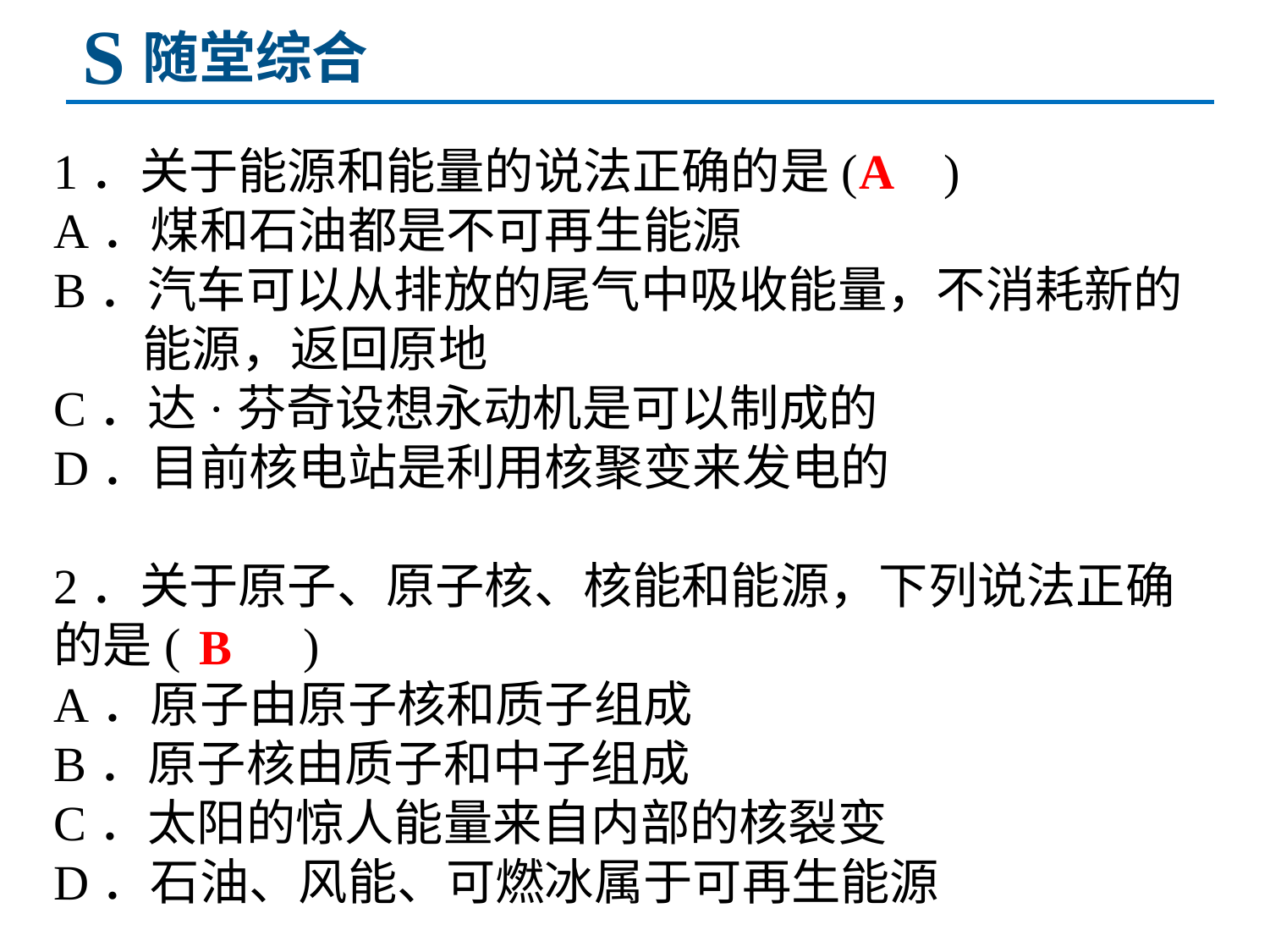

S
随堂综合
1．关于能源和能量的说法正确的是(       )
A．煤和石油都是不可再生能源
B．汽车可以从排放的尾气中吸收能量，不消耗新的
       能源，返回原地
C．达·芬奇设想永动机是可以制成的
D．目前核电站是利用核聚变来发电的

2．关于原子、原子核、核能和能源，下列说法正确的是(　　)
A．原子由原子核和质子组成
B．原子核由质子和中子组成
C．太阳的惊人能量来自内部的核裂变
D．石油、风能、可燃冰属于可再生能源
A
B